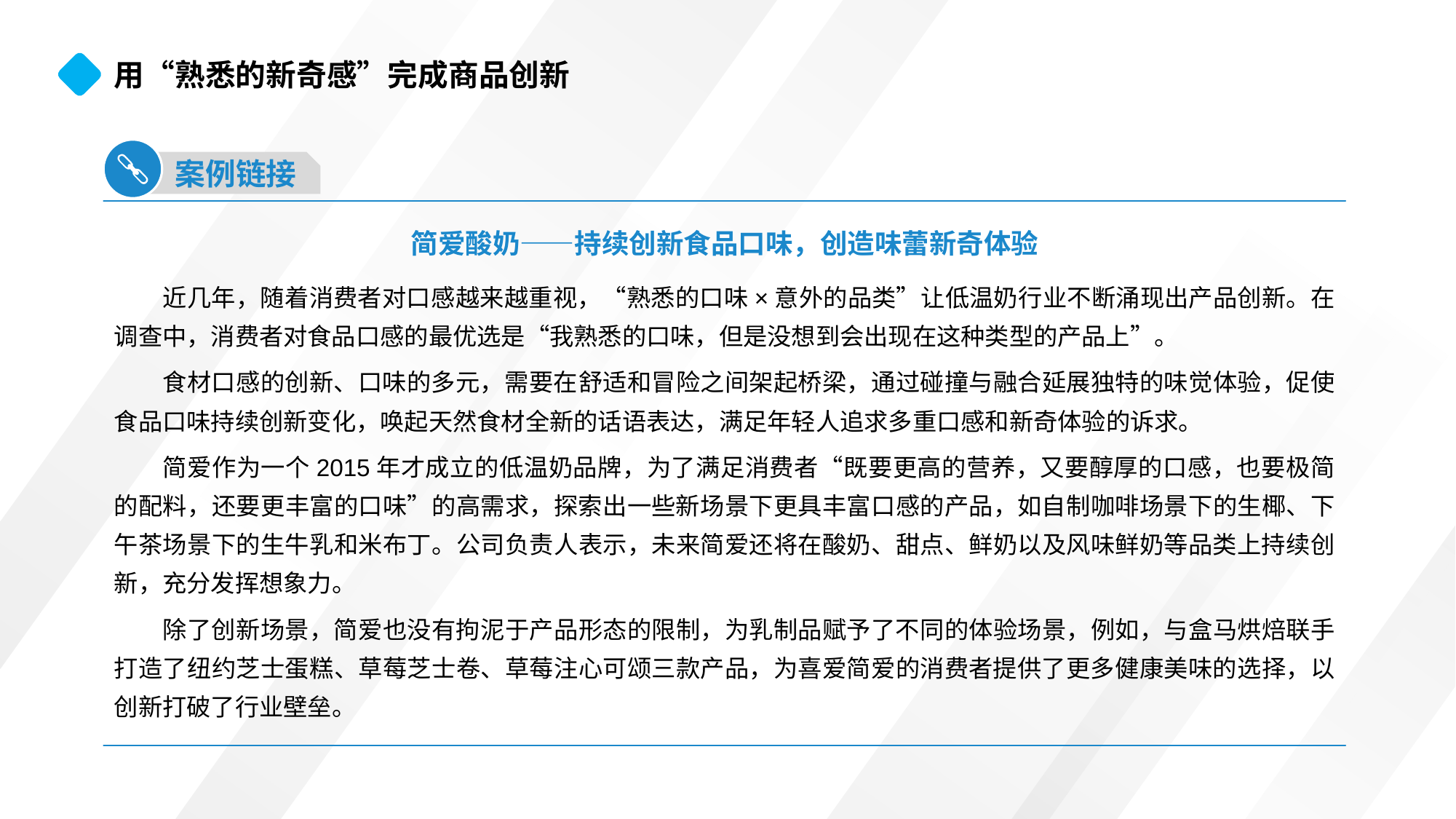

用“熟悉的新奇感”完成商品创新

案例链接

简爱酸奶——持续创新食品口味，创造味蕾新奇体验
近几年，随着消费者对口感越来越重视，“熟悉的口味×意外的品类”让低温奶行业不断涌现出产品创新。在调查中，消费者对食品口感的最优选是“我熟悉的口味，但是没想到会出现在这种类型的产品上”。
食材口感的创新、口味的多元，需要在舒适和冒险之间架起桥梁，通过碰撞与融合延展独特的味觉体验，促使食品口味持续创新变化，唤起天然食材全新的话语表达，满足年轻人追求多重口感和新奇体验的诉求。
简爱作为一个2015年才成立的低温奶品牌，为了满足消费者“既要更高的营养，又要醇厚的口感，也要极简的配料，还要更丰富的口味”的高需求，探索出一些新场景下更具丰富口感的产品，如自制咖啡场景下的生椰、下午茶场景下的生牛乳和米布丁。公司负责人表示，未来简爱还将在酸奶、甜点、鲜奶以及风味鲜奶等品类上持续创新，充分发挥想象力。
除了创新场景，简爱也没有拘泥于产品形态的限制，为乳制品赋予了不同的体验场景，例如，与盒马烘焙联手打造了纽约芝士蛋糕、草莓芝士卷、草莓注心可颂三款产品，为喜爱简爱的消费者提供了更多健康美味的选择，以创新打破了行业壁垒。